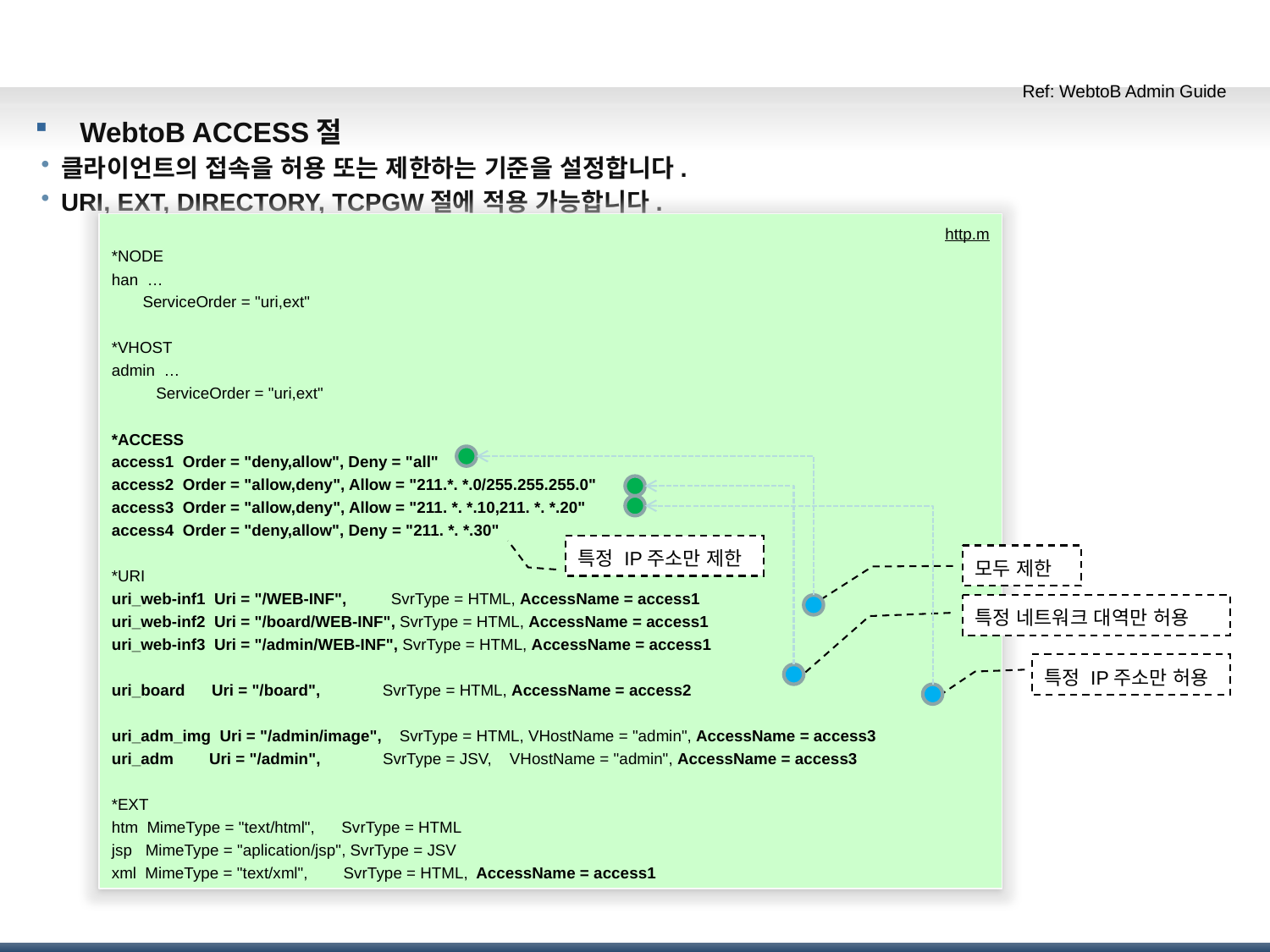

# 클라이언트 접속 제한
Ref: WebtoB Admin Guide
WebtoB ACCESS절
클라이언트의 접속을 허용 또는 제한하는 기준을 설정합니다.
URI, EXT, DIRECTORY, TCPGW절에 적용 가능합니다.

http.m
*NODE
han  …
       ServiceOrder = "uri,ext"

*VHOST
admin  …
          ServiceOrder = "uri,ext"

*ACCESS
access1  Order = "deny,allow", Deny = "all"
access2  Order = "allow,deny", Allow = "211.*. *.0/255.255.255.0"
access3  Order = "allow,deny", Allow = "211. *. *.10,211. *. *.20"
access4  Order = "deny,allow", Deny = "211. *. *.30"

*URI
uri_web-inf1  Uri = "/WEB-INF",          SvrType = HTML, AccessName = access1
uri_web-inf2  Uri = "/board/WEB-INF", SvrType = HTML, AccessName = access1
uri_web-inf3  Uri = "/admin/WEB-INF", SvrType = HTML, AccessName = access1

uri_board      Uri = "/board",              SvrType = HTML, AccessName = access2

uri_adm_img  Uri = "/admin/image",    SvrType = HTML, VHostName = "admin", AccessName = access3
uri_adm        Uri = "/admin",              SvrType = JSV,    VHostName = "admin", AccessName = access3

*EXT
htm  MimeType = "text/html",      SvrType = HTML
jsp   MimeType = "aplication/jsp", SvrType = JSV
xml  MimeType = "text/xml",        SvrType = HTML,  AccessName = access1

특정 IP주소만 제한
모두 제한

특정 네트워크 대역만 허용
특정 IP주소만 허용